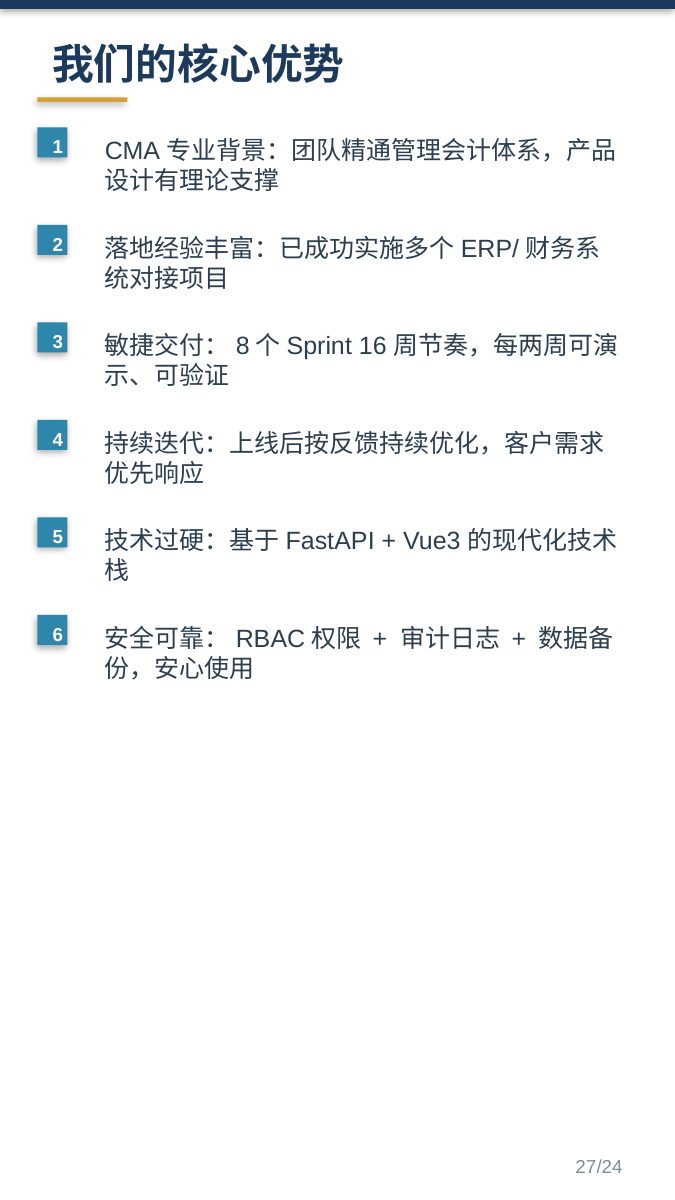

我们的核心优势

1
CMA专业背景：团队精通管理会计体系，产品设计有理论支撑

2
落地经验丰富：已成功实施多个ERP/财务系统对接项目

3
敏捷交付：8个Sprint 16周节奏，每两周可演示、可验证

4
持续迭代：上线后按反馈持续优化，客户需求优先响应

5
技术过硬：基于FastAPI + Vue3的现代化技术栈

6
安全可靠：RBAC权限 + 审计日志 + 数据备份，安心使用
27/24